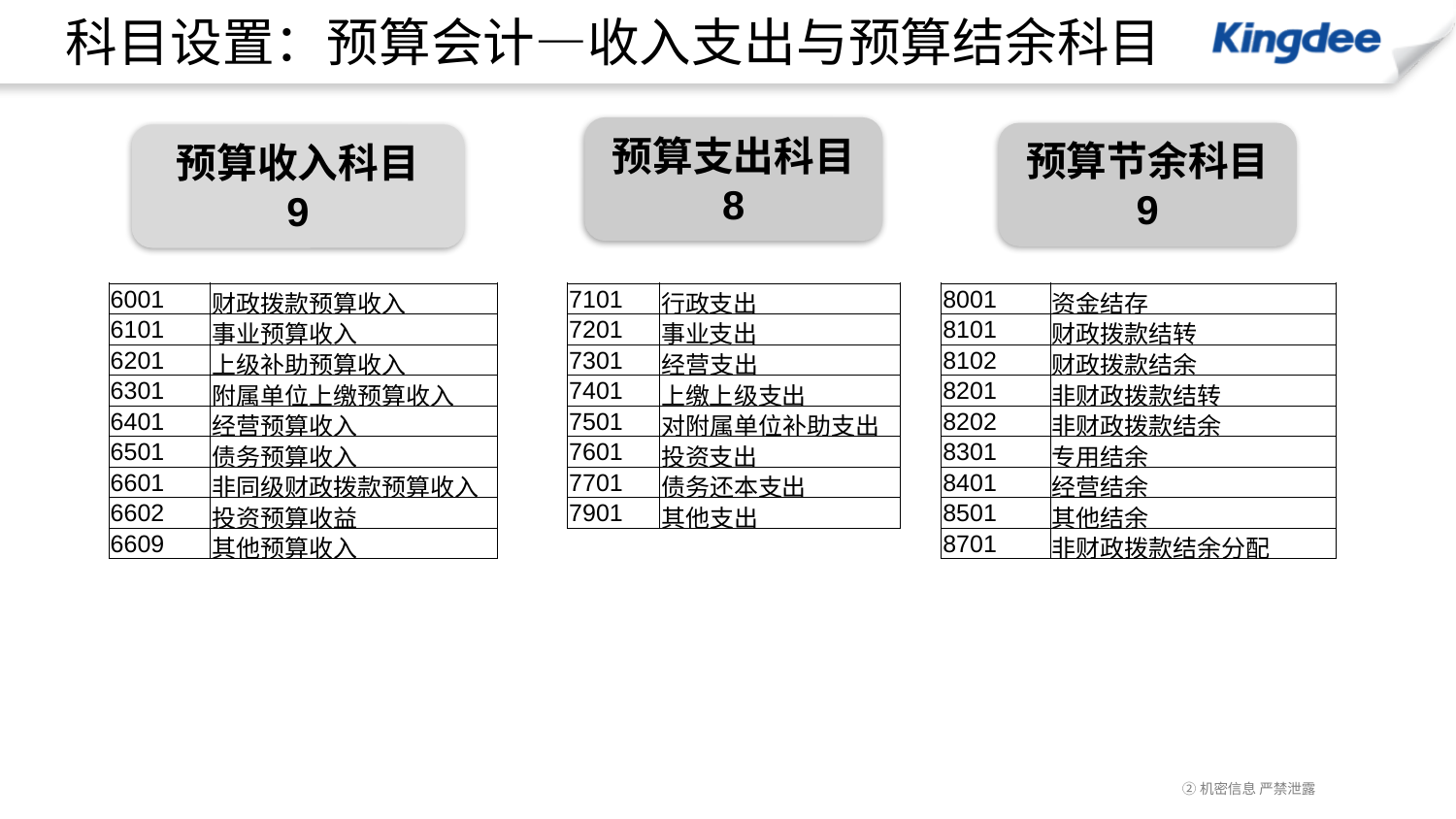

# 科目设置：预算会计—收入支出与预算结余科目
预算支出科目
8
预算节余科目
9
预算收入科目
9
| 6001 | 财政拨款预算收入 |
| --- | --- |
| 6101 | 事业预算收入 |
| 6201 | 上级补助预算收入 |
| 6301 | 附属单位上缴预算收入 |
| 6401 | 经营预算收入 |
| 6501 | 债务预算收入 |
| 6601 | 非同级财政拨款预算收入 |
| 6602 | 投资预算收益 |
| 6609 | 其他预算收入 |
| 7101 | 行政支出 |
| --- | --- |
| 7201 | 事业支出 |
| 7301 | 经营支出 |
| 7401 | 上缴上级支出 |
| 7501 | 对附属单位补助支出 |
| 7601 | 投资支出 |
| 7701 | 债务还本支出 |
| 7901 | 其他支出 |
| 8001 | 资金结存 |
| --- | --- |
| 8101 | 财政拨款结转 |
| 8102 | 财政拨款结余 |
| 8201 | 非财政拨款结转 |
| 8202 | 非财政拨款结余 |
| 8301 | 专用结余 |
| 8401 | 经营结余 |
| 8501 | 其他结余 |
| 8701 | 非财政拨款结余分配 |